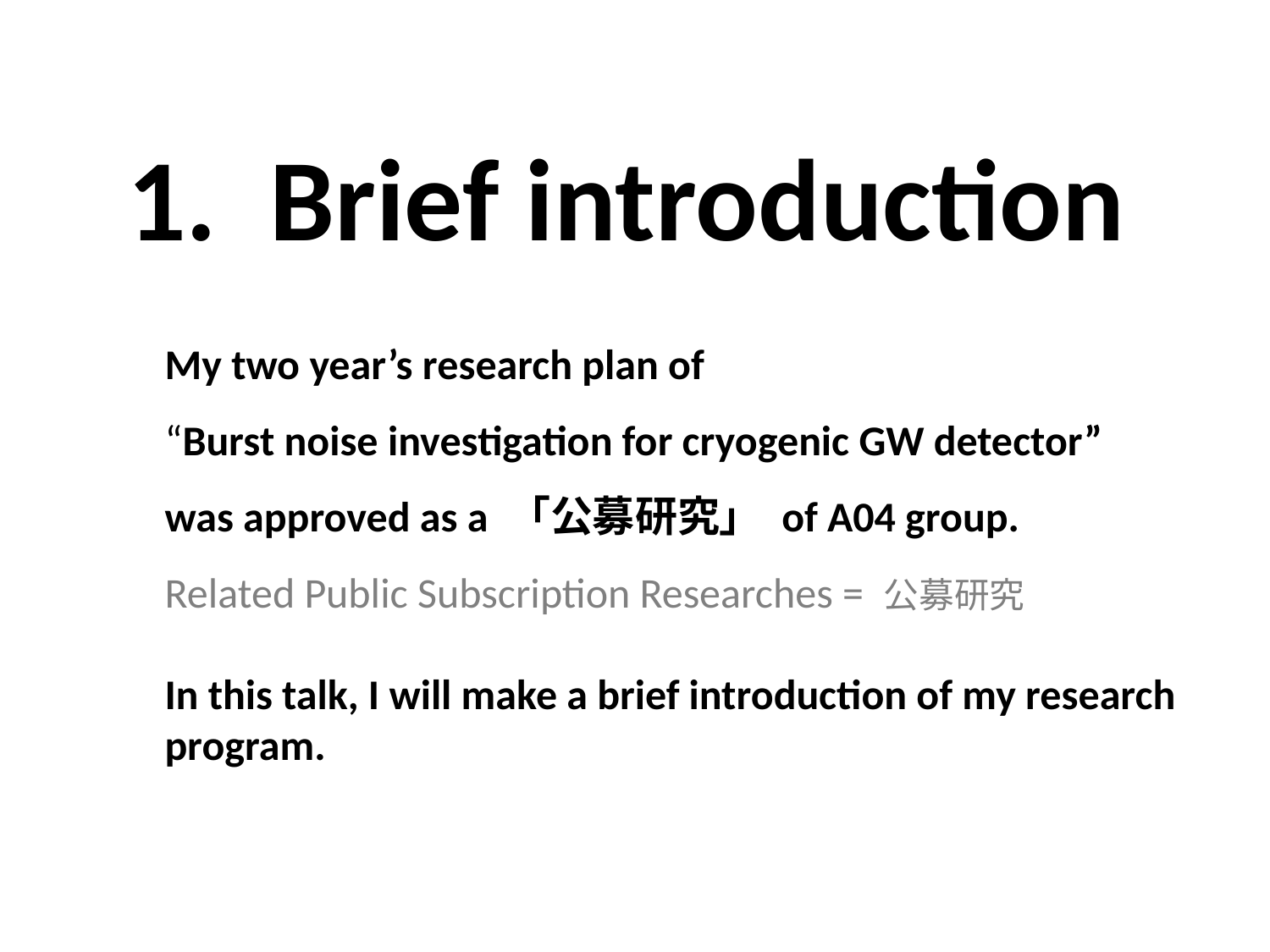

1.  Brief introduction
My two year’s research plan of
“Burst noise investigation for cryogenic GW detector”
was approved as a 「公募研究」 of A04 group.
Related Public Subscription Researches = 公募研究

In this talk, I will make a brief introduction of my research
program.